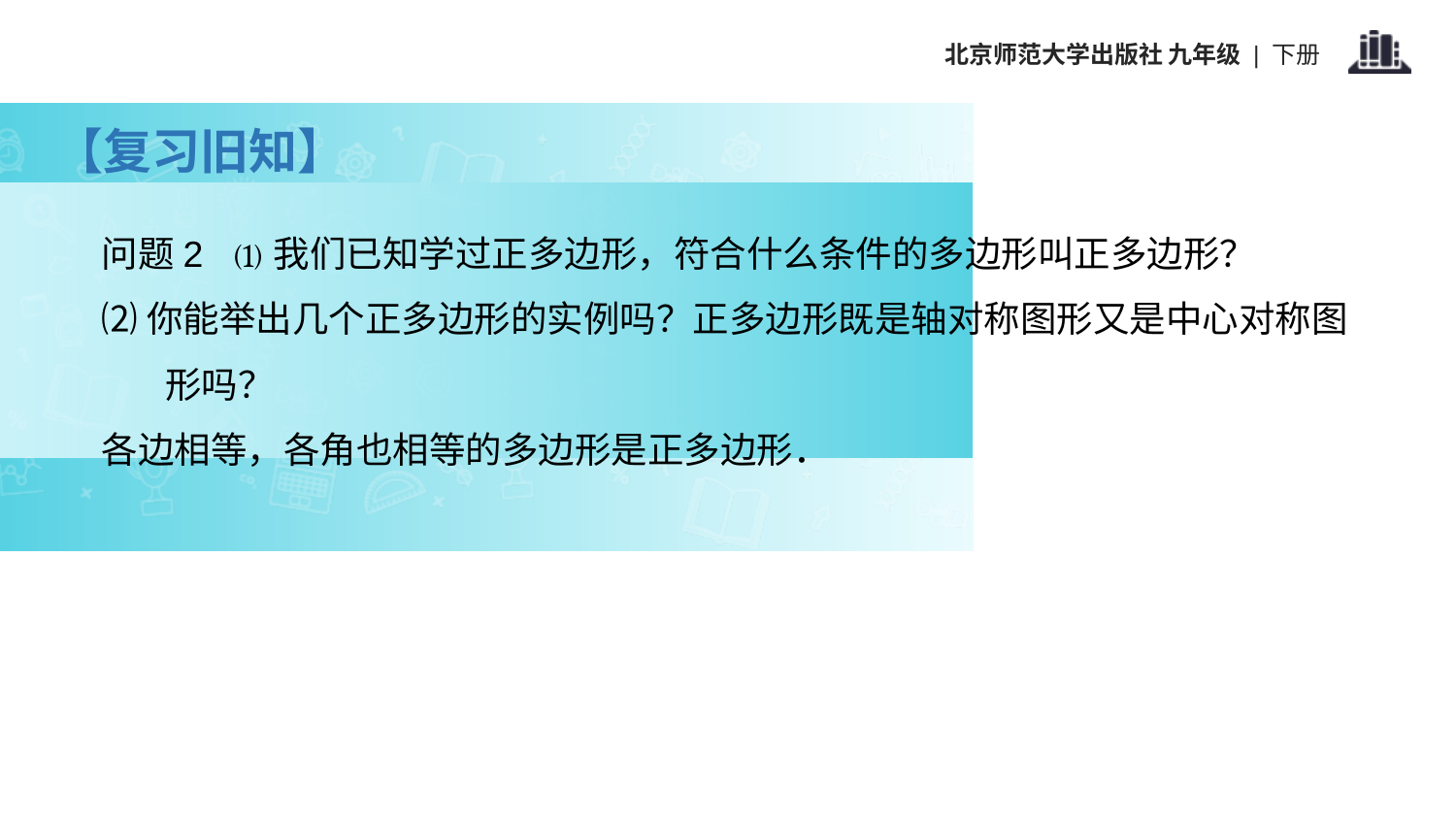

【复习旧知】
问题2   ⑴我们已知学过正多边形，符合什么条件的多边形叫正多边形？
⑵你能举出几个正多边形的实例吗？正多边形既是轴对称图形又是中心对称图形吗？
各边相等，各角也相等的多边形是正多边形．